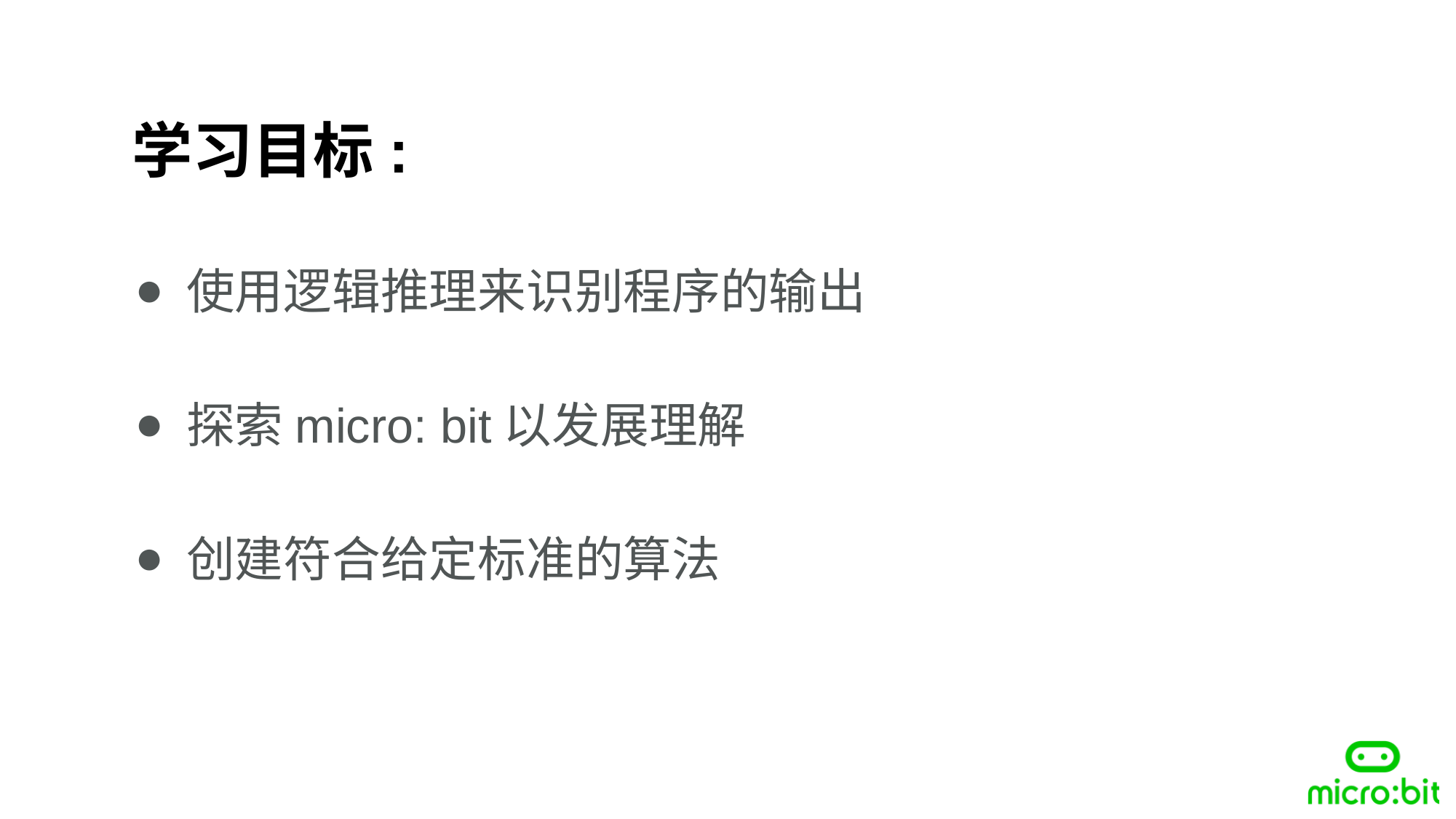

学习目标:

使用逻辑推理来识别程序的输出

探索micro: bit以发展理解

创建符合给定标准的算法